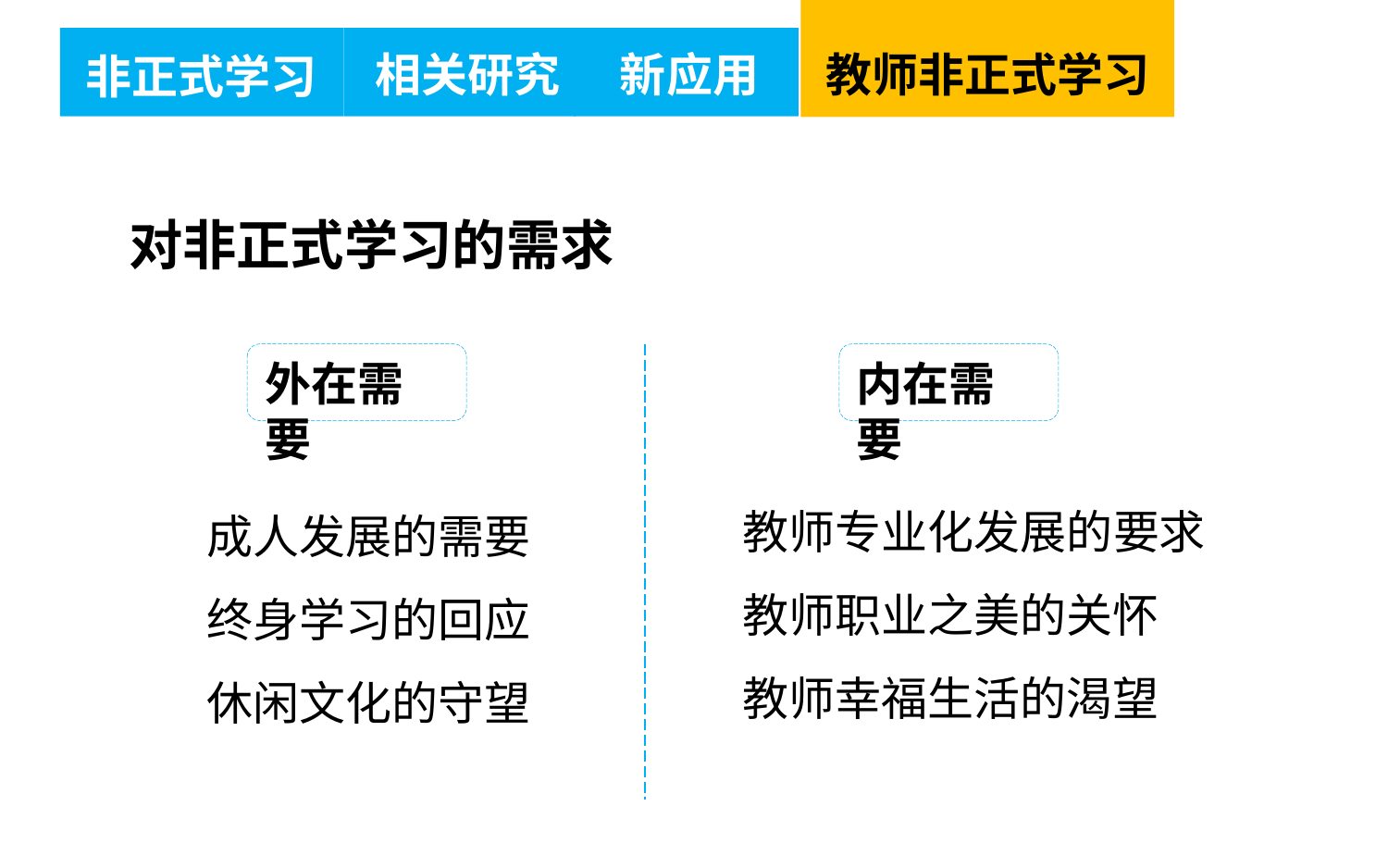

对非正式学习的需求
外在需要
内在需要
教师专业化发展的要求
教师职业之美的关怀
教师幸福生活的渴望
成人发展的需要
终身学习的回应
休闲文化的守望